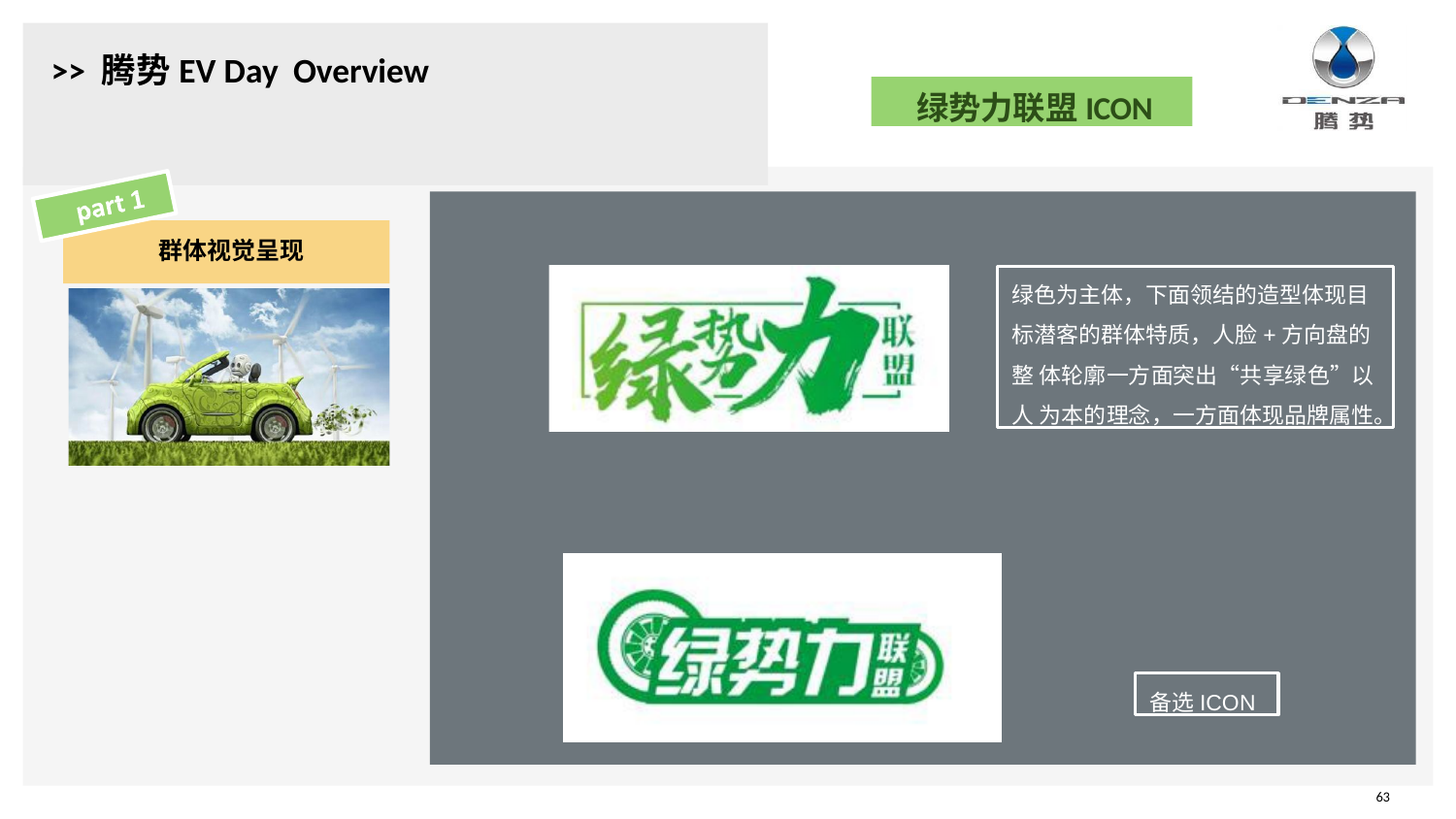

# >> 腾势EV Day Overview

绿势力联盟ICON

群体视觉呈现

绿色为主体，下面领结的造型体现目 标潜客的群体特质，人脸+方向盘的 整 体轮廓一方面突出“共享绿色”以 人 为本的理念，一方面体现品牌属性。

备选ICON
63